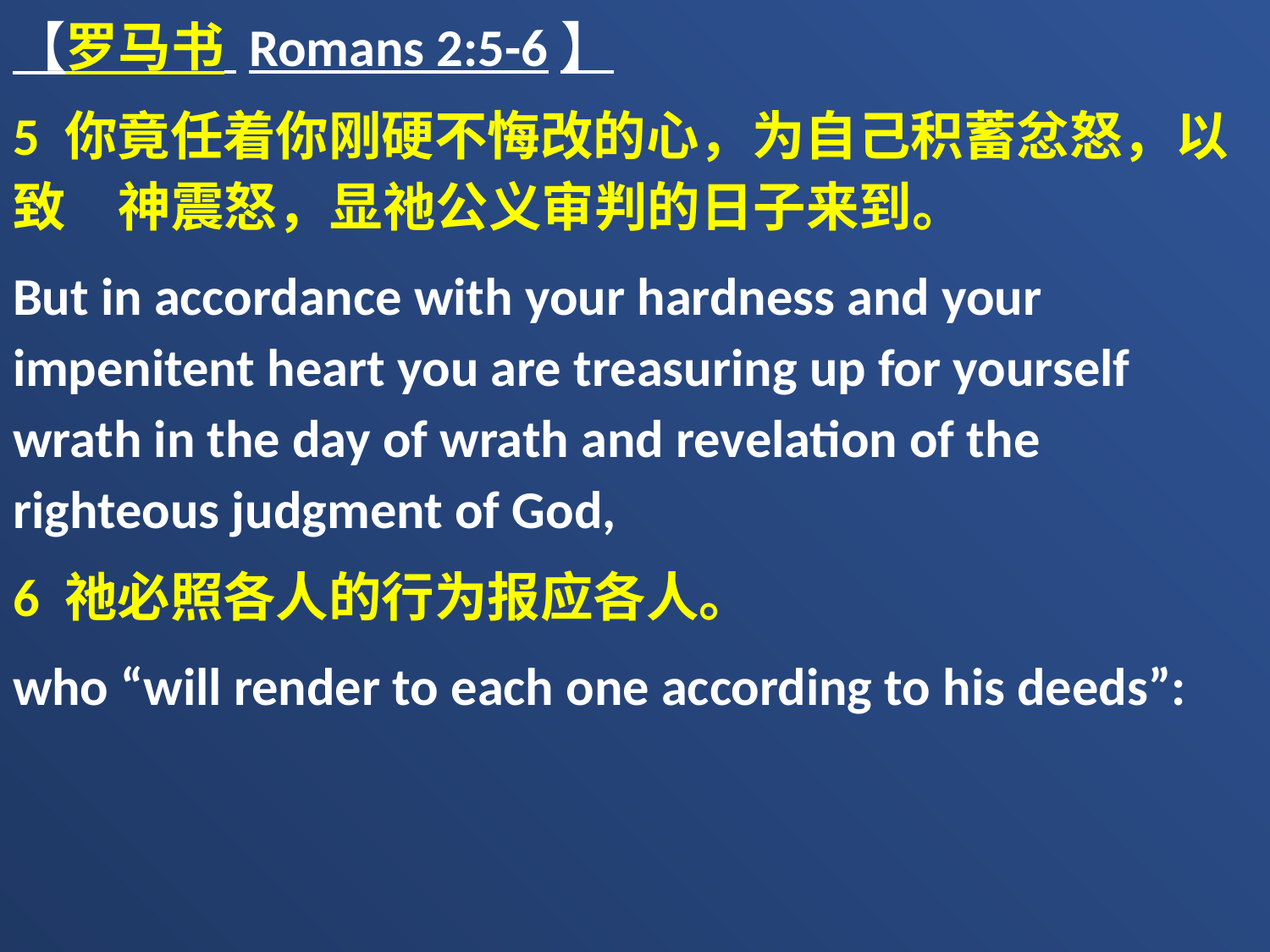

【罗马书 Romans 2:5-6】
5 你竟任着你刚硬不悔改的心，为自己积蓄忿怒，以致　神震怒，显祂公义审判的日子来到。
But in accordance with your hardness and your impenitent heart you are treasuring up for yourself wrath in the day of wrath and revelation of the righteous judgment of God,
6 祂必照各人的行为报应各人。
who “will render to each one according to his deeds”: